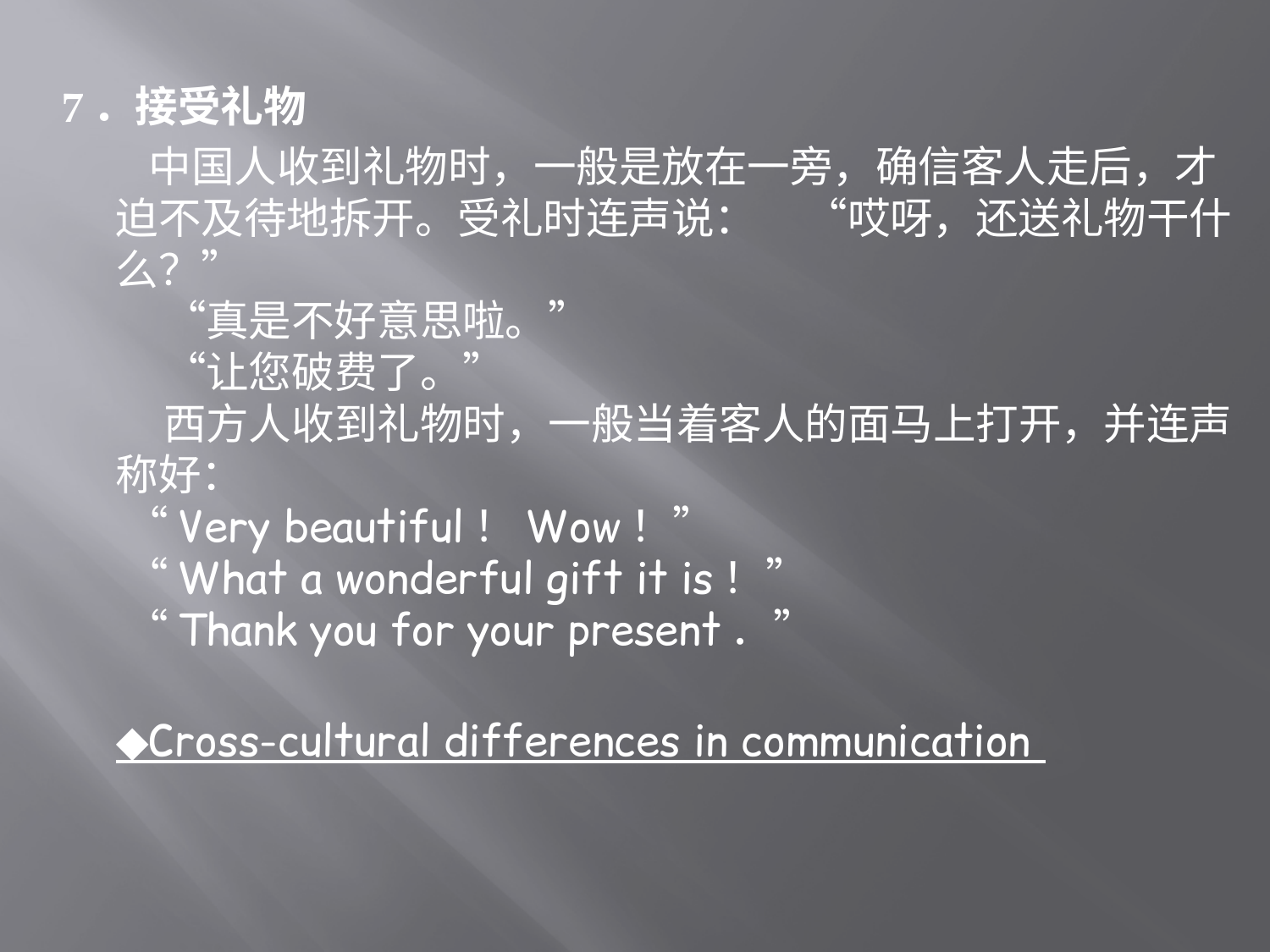

# 7．接受礼物
        中国人收到礼物时，一般是放在一旁，确信客人走后，才迫不及待地拆开。受礼时连声说：     “哎呀，还送礼物干什么？”
     “真是不好意思啦。”
     “让您破费了。”
     西方人收到礼物时，一般当着客人的面马上打开，并连声称好：
 “Very beautiful！Wow！”
 “What a wonderful gift it is！”
 “Thank you for your present．”
◆Cross-cultural differences in communication